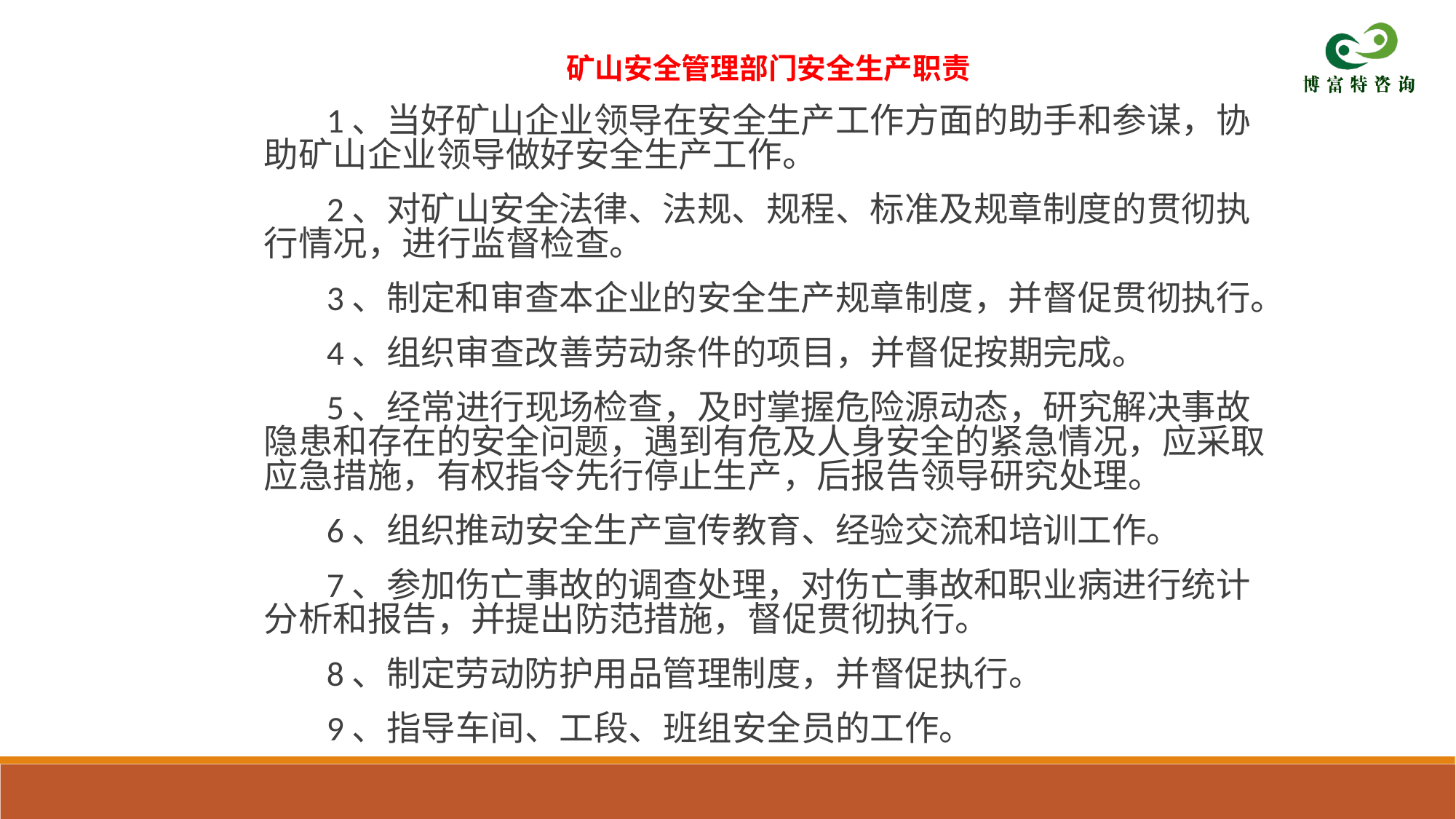

矿山安全管理部门安全生产职责
        1、当好矿山企业领导在安全生产工作方面的助手和参谋，协助矿山企业领导做好安全生产工作。
        2、对矿山安全法律、法规、规程、标准及规章制度的贯彻执行情况，进行监督检查。
        3、制定和审查本企业的安全生产规章制度，并督促贯彻执行。
        4、组织审查改善劳动条件的项目，并督促按期完成。
        5、经常进行现场检查，及时掌握危险源动态，研究解决事故隐患和存在的安全问题，遇到有危及人身安全的紧急情况，应采取应急措施，有权指令先行停止生产，后报告领导研究处理。
        6、组织推动安全生产宣传教育、经验交流和培训工作。
        7、参加伤亡事故的调查处理，对伤亡事故和职业病进行统计分析和报告，并提出防范措施，督促贯彻执行。
        8、制定劳动防护用品管理制度，并督促执行。
        9、指导车间、工段、班组安全员的工作。